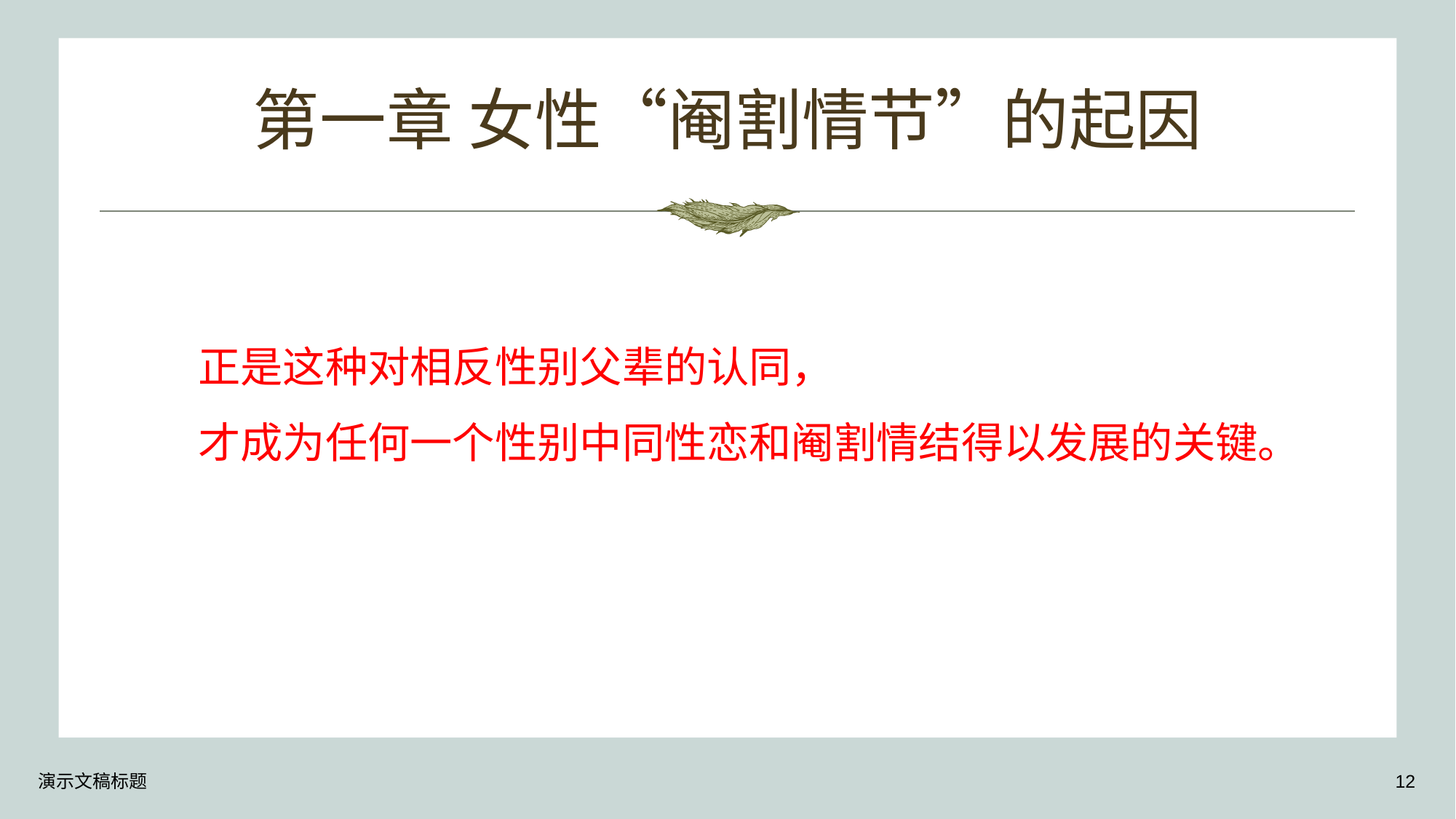

# 第一章 女性“阉割情节”的起因
正是这种对相反性别父辈的认同，
才成为任何一个性别中同性恋和阉割情结得以发展的关键。

演示文稿标题
12